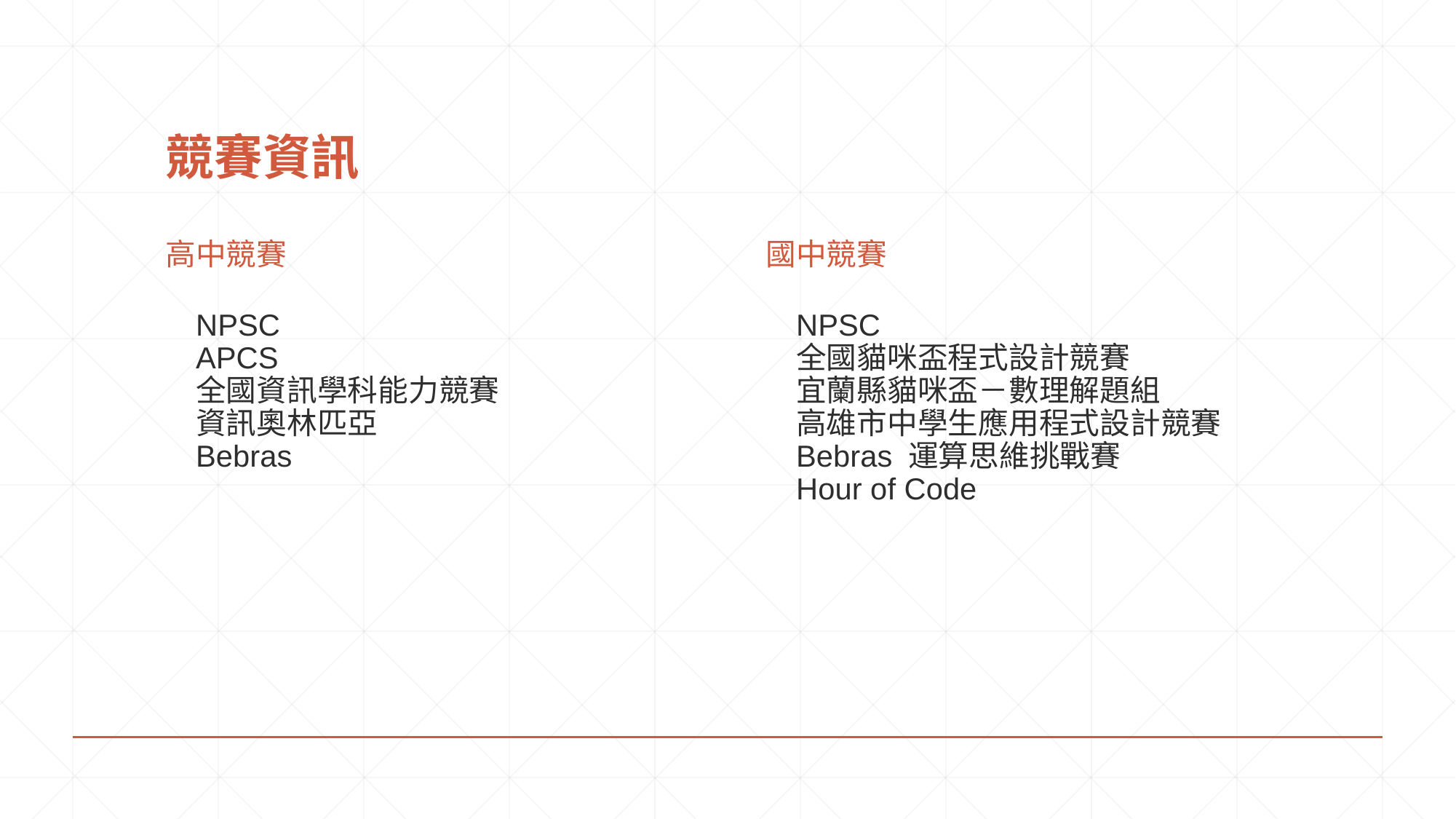

# 競賽資訊
高中競賽
國中競賽
NPSC
APCS
全國資訊學科能力競賽
資訊奧林匹亞
Bebras
NPSC
全國貓咪盃程式設計競賽
宜蘭縣貓咪盃－數理解題組
高雄市中學生應用程式設計競賽
Bebras 運算思維挑戰賽
Hour of Code